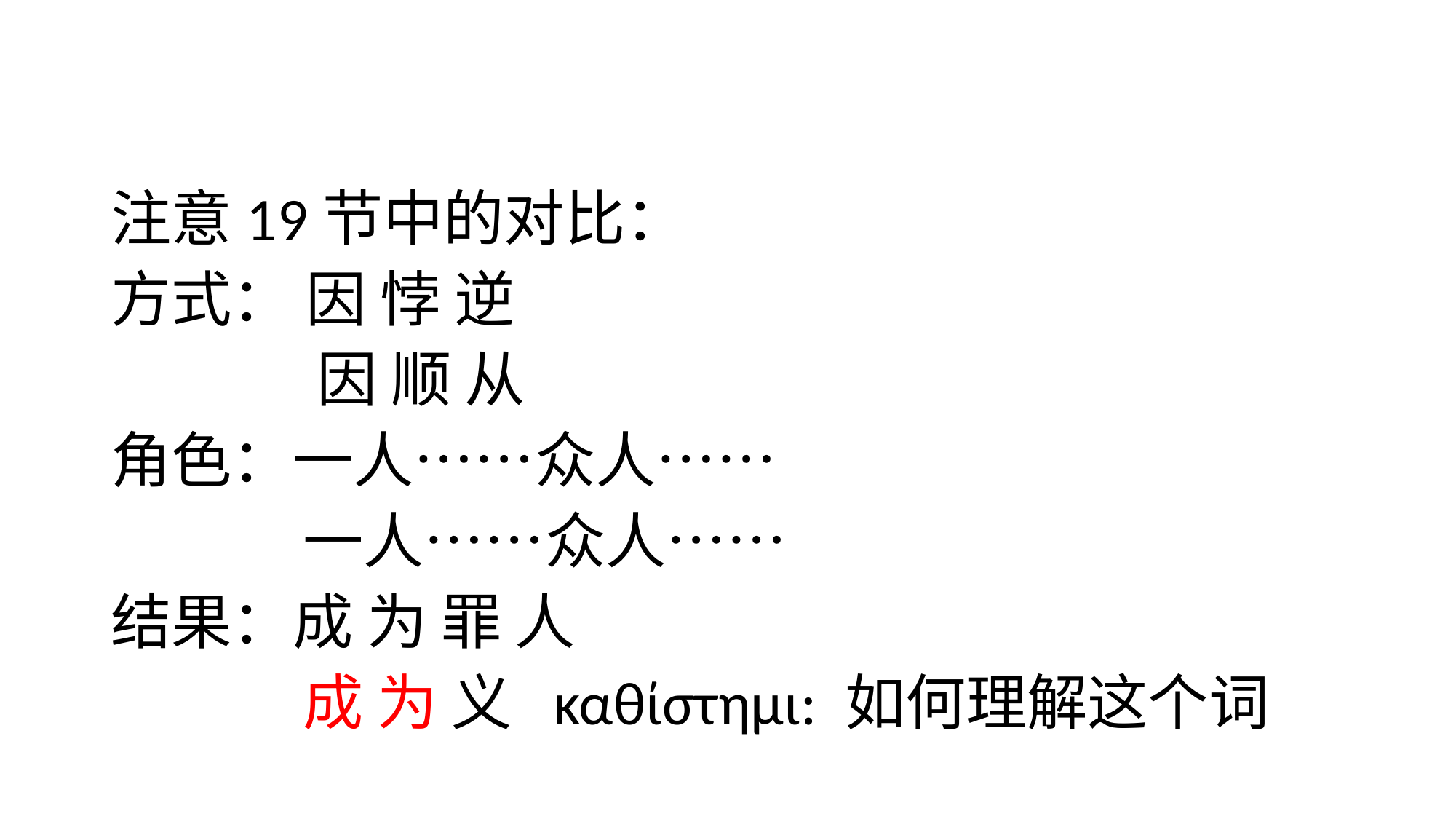

#
注意19节中的对比：
方式： 因 悖 逆
              因 顺 从
角色：一人……众人……
             一人……众人……
结果：成 为 罪 人
             成 为 义  καθίστημι: 如何理解这个词